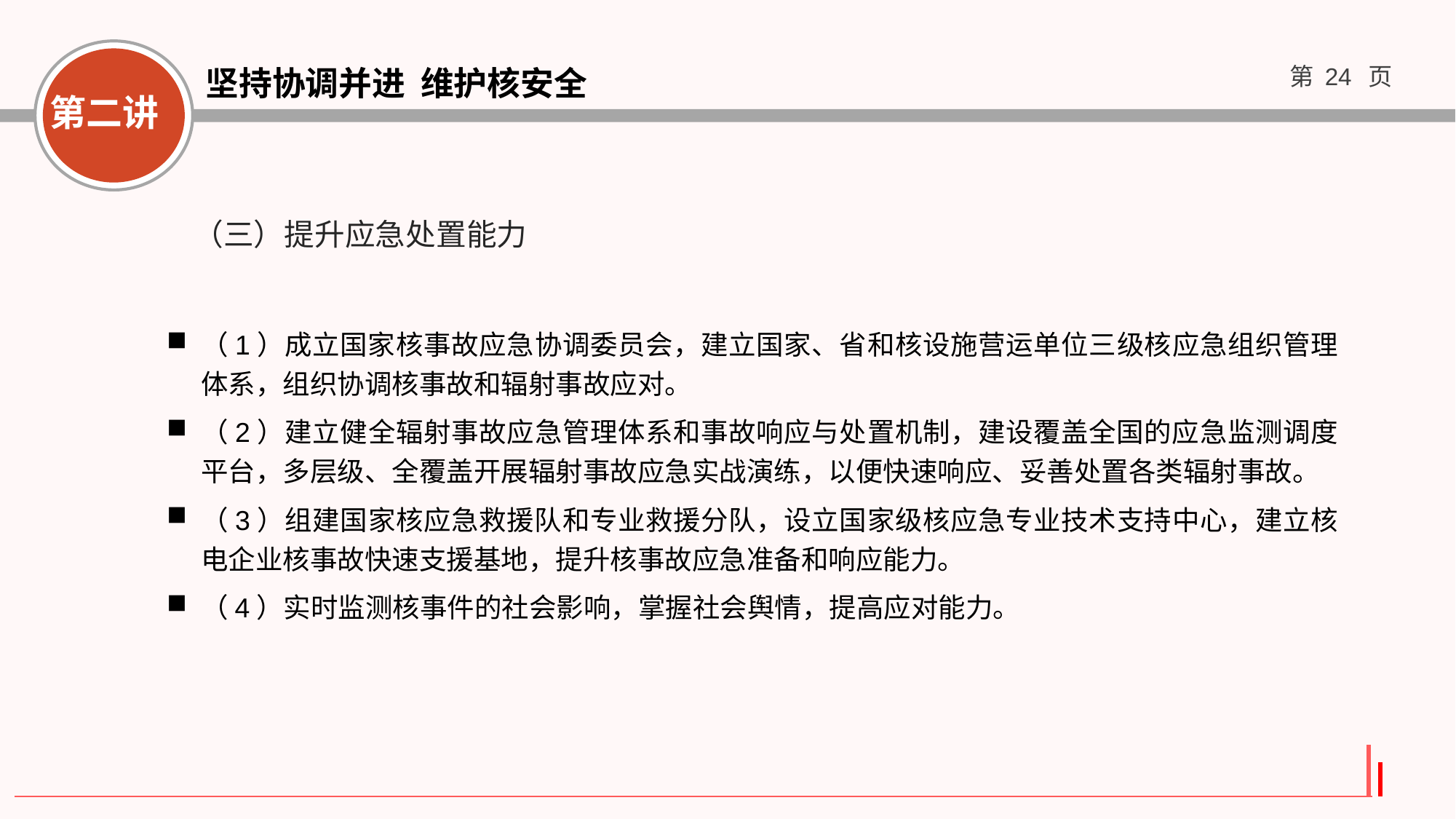

（三）提升应急处置能力
（1）成立国家核事故应急协调委员会，建立国家、省和核设施营运单位三级核应急组织管理体系，组织协调核事故和辐射事故应对。
（2）建立健全辐射事故应急管理体系和事故响应与处置机制，建设覆盖全国的应急监测调度平台，多层级、全覆盖开展辐射事故应急实战演练，以便快速响应、妥善处置各类辐射事故。
（3）组建国家核应急救援队和专业救援分队，设立国家级核应急专业技术支持中心，建立核电企业核事故快速支援基地，提升核事故应急准备和响应能力。
（4）实时监测核事件的社会影响，掌握社会舆情，提高应对能力。